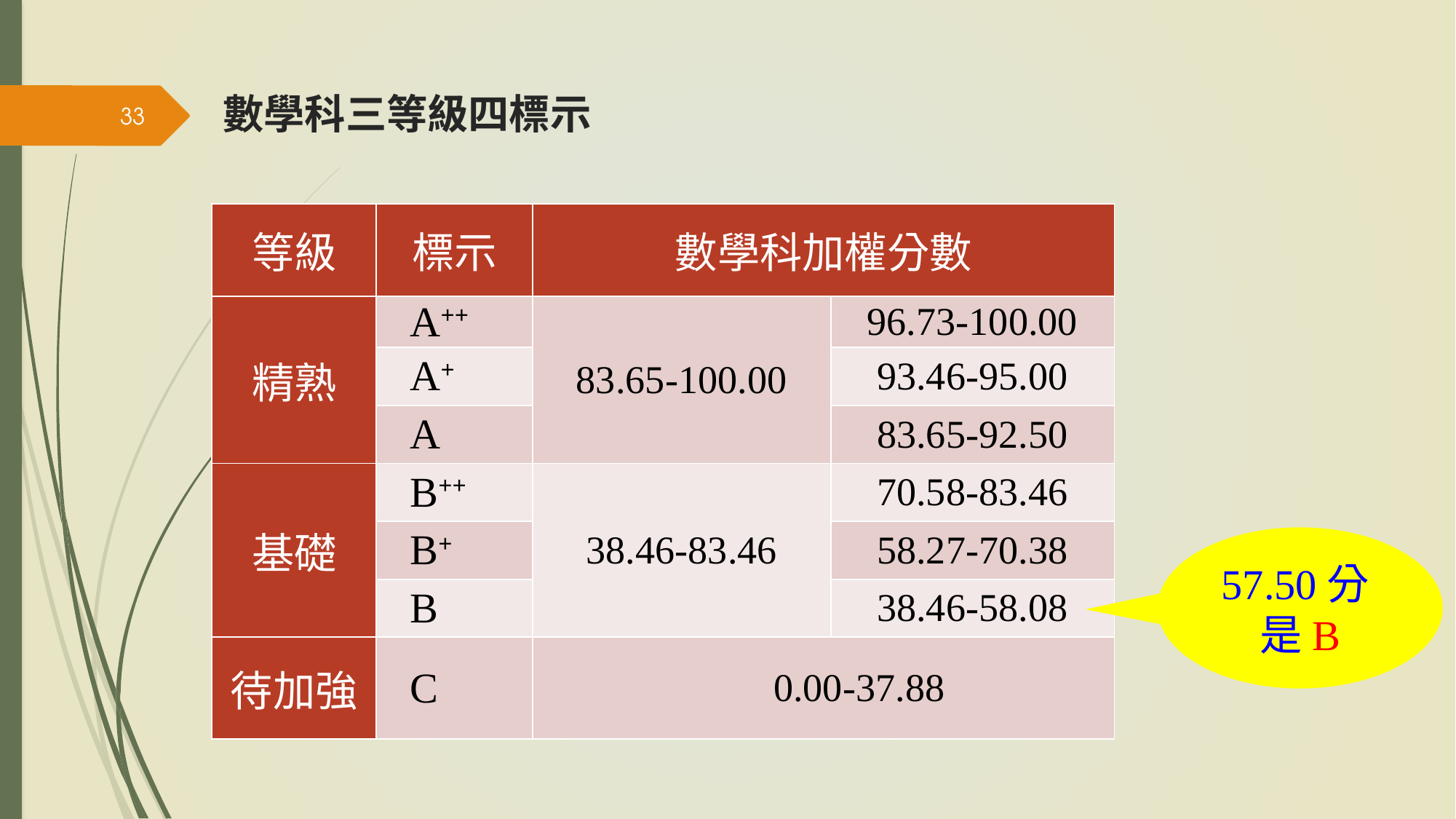

# 數學科三等級四標示
33
| 等級 | 標示 | 數學科加權分數 |  |
| --- | --- | --- | --- |
| 精熟 | A++ | 83.65-100.00 | 96.73-100.00 |
|  | A+ |  | 93.46-95.00 |
|  | A |  | 83.65-92.50 |
| 基礎 | B++ | 38.46-83.46 | 70.58-83.46 |
|  | B+ |  | 58.27-70.38 |
|  | B |  | 38.46-58.08 |
| 待加強 | C | 0.00-37.88 |  |
57.50分
是B